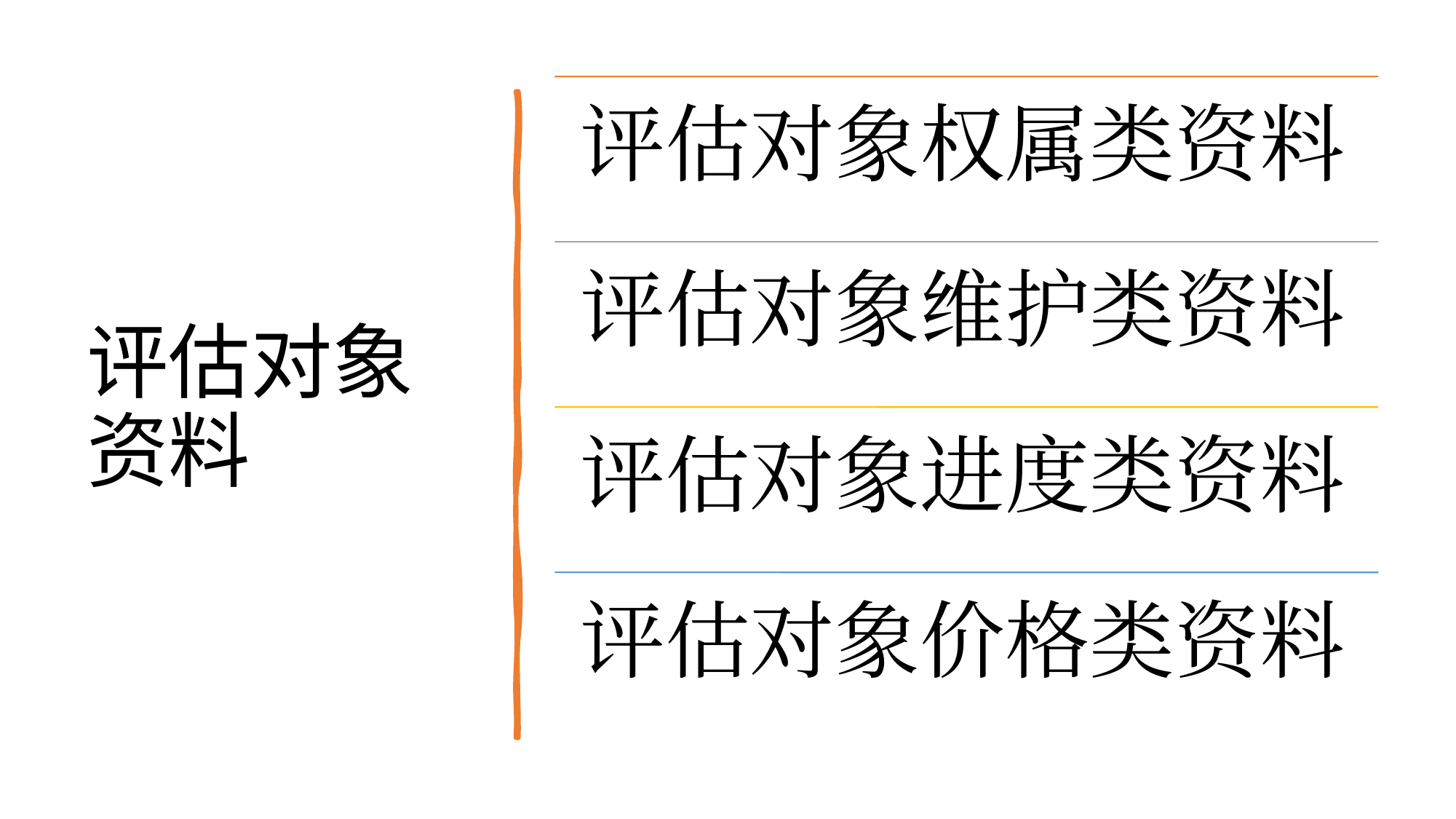

评估对象权属类资料
评估对象维护类资料
评估对象进度类资料
评估对象价格类资料
# 评估对象资料